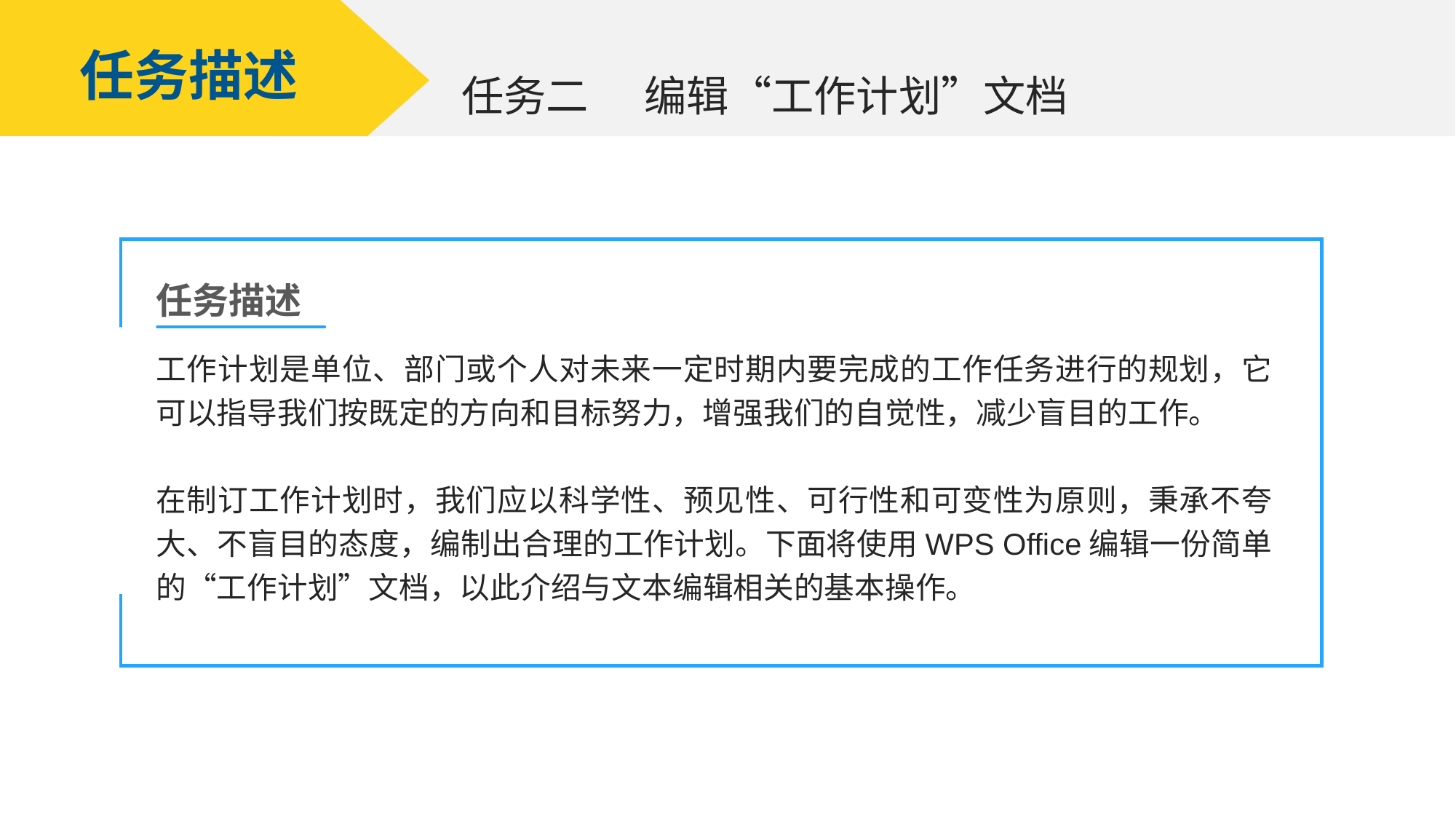

任务描述
 编辑“工作计划”文档
任务二

任务描述

工作计划是单位、部门或个人对未来一定时期内要完成的工作任务进行的规划，它可以指导我们按既定的方向和目标努力，增强我们的自觉性，减少盲目的工作。

在制订工作计划时，我们应以科学性、预见性、可行性和可变性为原则，秉承不夸大、不盲目的态度，编制出合理的工作计划。下面将使用WPS Office编辑一份简单的“工作计划”文档，以此介绍与文本编辑相关的基本操作。